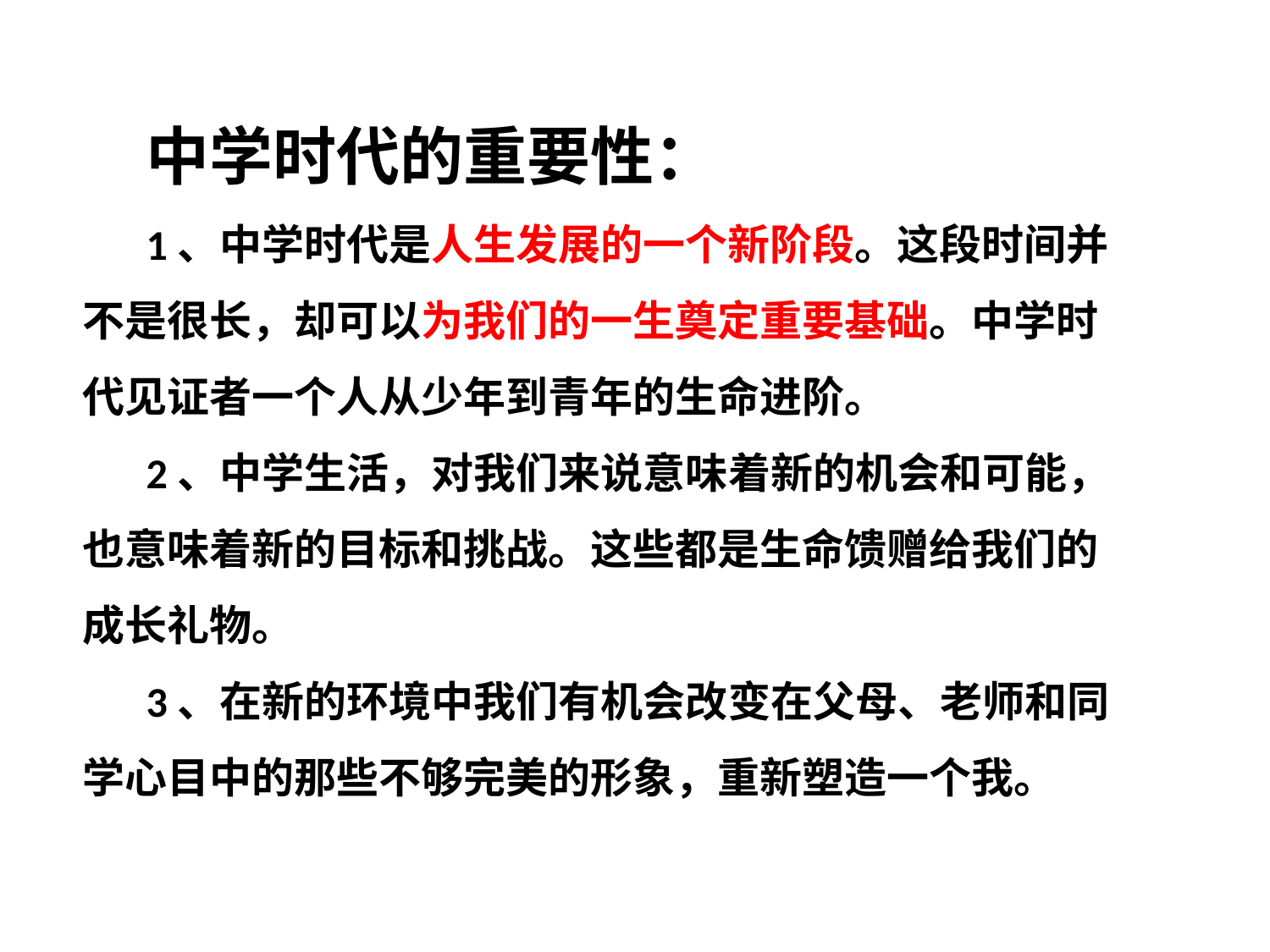

中学时代的重要性：
1、中学时代是人生发展的一个新阶段。这段时间并不是很长，却可以为我们的一生奠定重要基础。中学时代见证者一个人从少年到青年的生命进阶。
2、中学生活，对我们来说意味着新的机会和可能，也意味着新的目标和挑战。这些都是生命馈赠给我们的成长礼物。
3、在新的环境中我们有机会改变在父母、老师和同学心目中的那些不够完美的形象，重新塑造一个我。